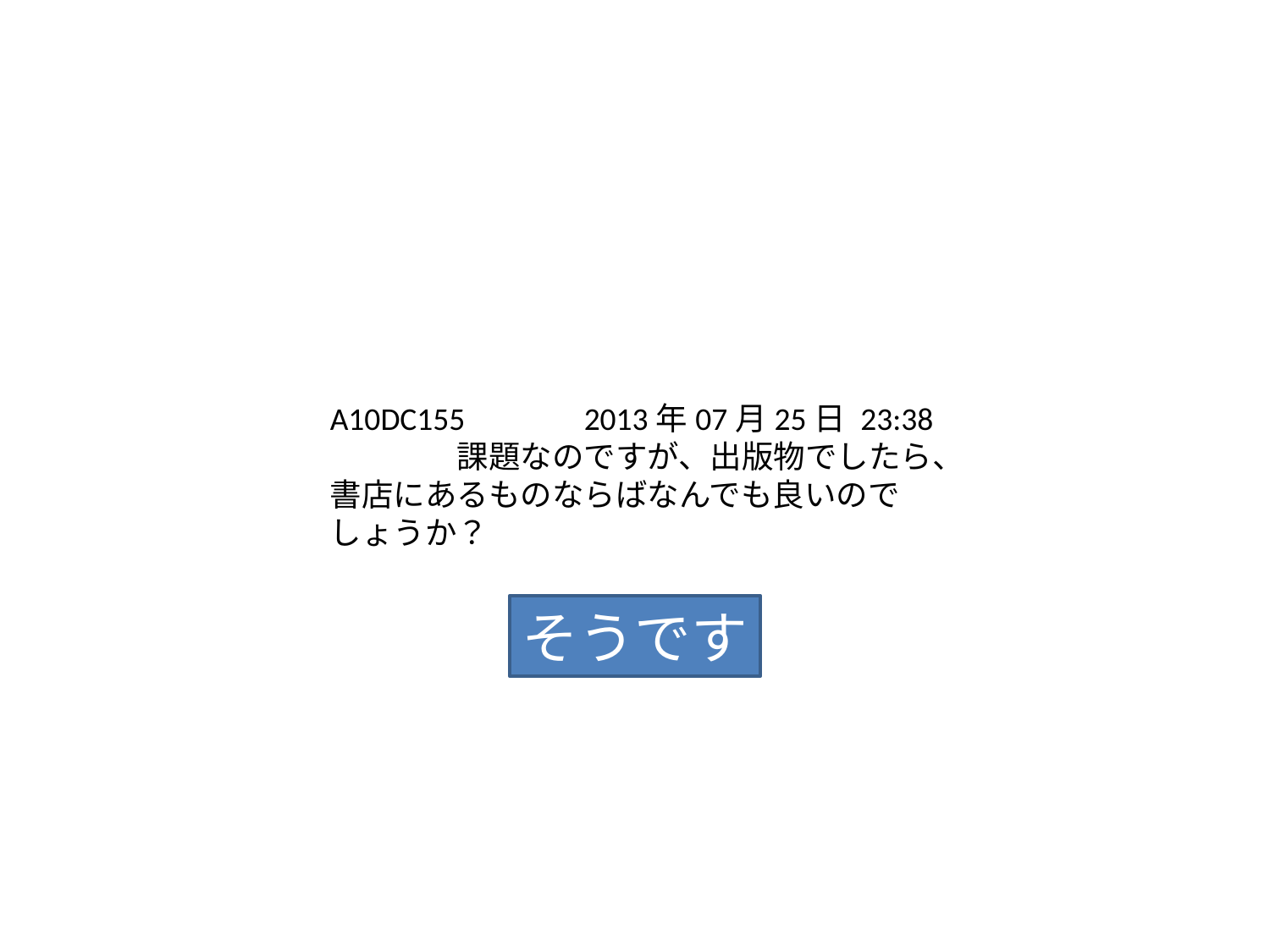

A10DC155 	2013年07月25日 23:38	課題なのですが、出版物でしたら、書店にあるものならばなんでも良いのでしょうか？
そうです